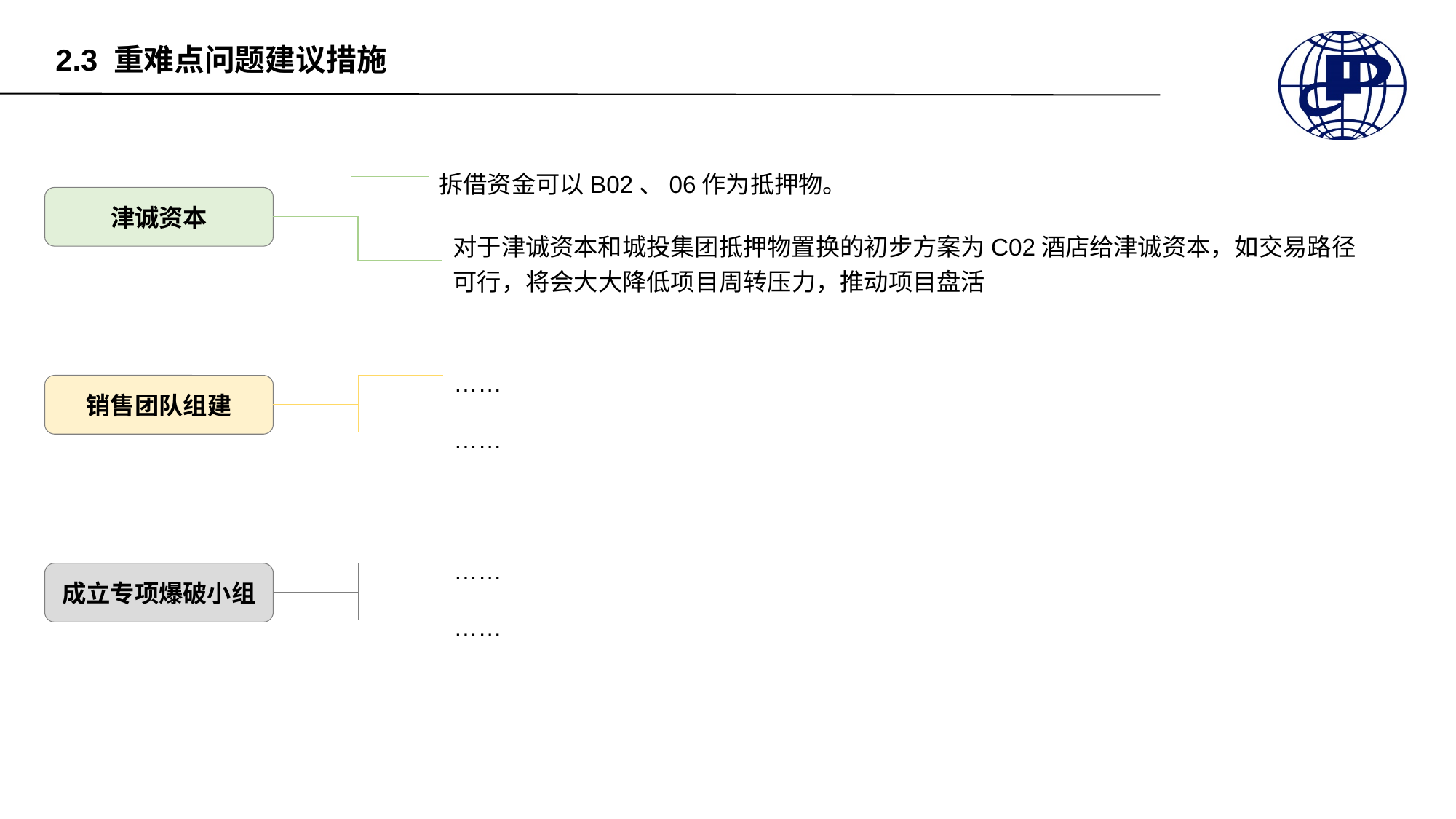

2.3 重难点问题建议措施
拆借资金可以B02、06作为抵押物。
津诚资本
对于津诚资本和城投集团抵押物置换的初步方案为C02酒店给津诚资本，如交易路径可行，将会大大降低项目周转压力，推动项目盘活
……
销售团队组建
……
……
成立专项爆破小组
……